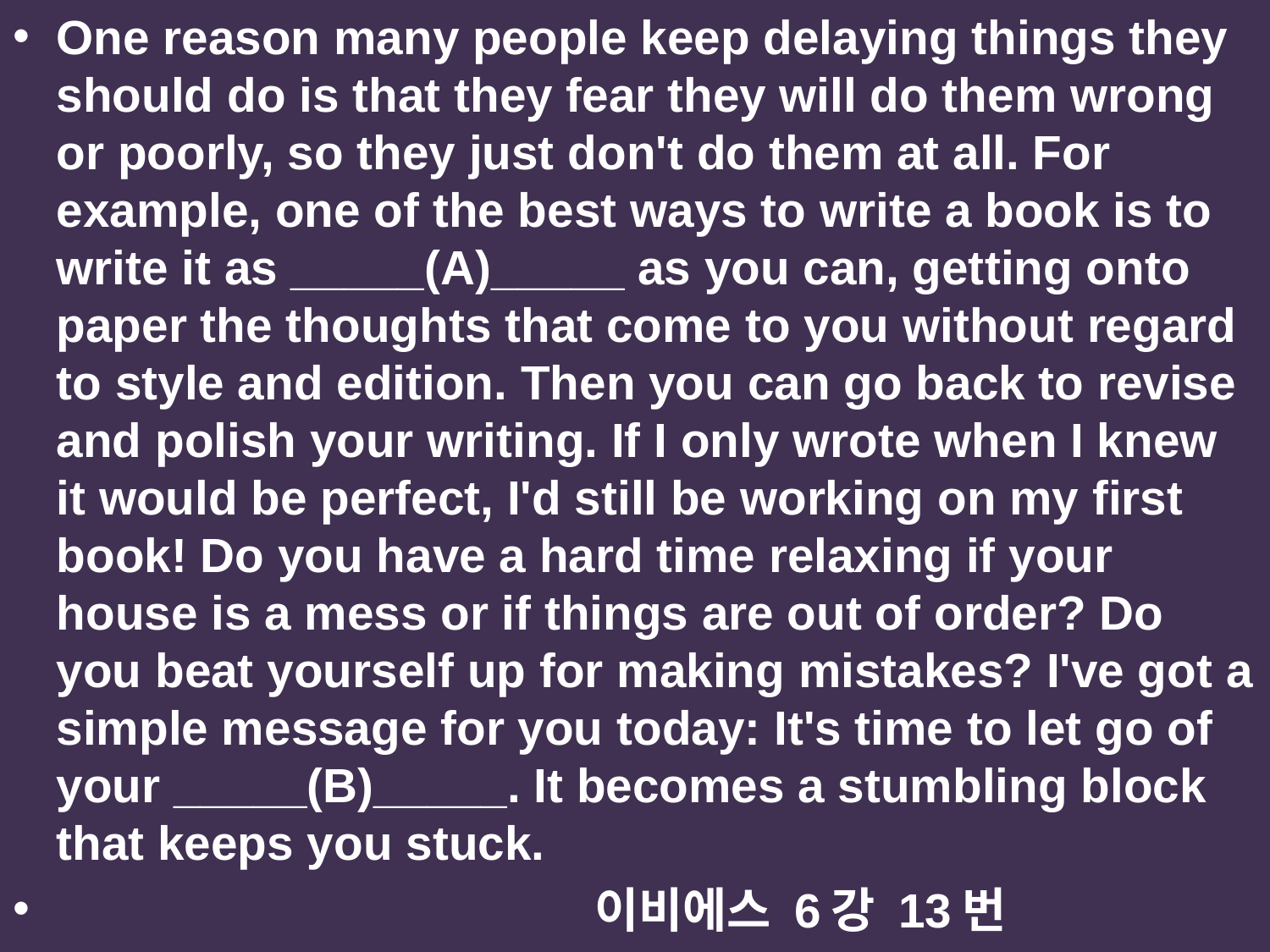

One reason many people keep delaying things they should do is that they fear they will do them wrong or poorly, so they just don't do them at all. For example, one of the best ways to write a book is to write it as _____(A)_____ as you can, getting onto paper the thoughts that come to you without regard to style and edition. Then you can go back to revise and polish your writing. If I only wrote when I knew it would be perfect, I'd still be working on my first book! Do you have a hard time relaxing if your house is a mess or if things are out of order? Do you beat yourself up for making mistakes? I've got a simple message for you today: It's time to let go of your _____(B)_____. It becomes a stumbling block that keeps you stuck.
                                       이비에스 6강 13번